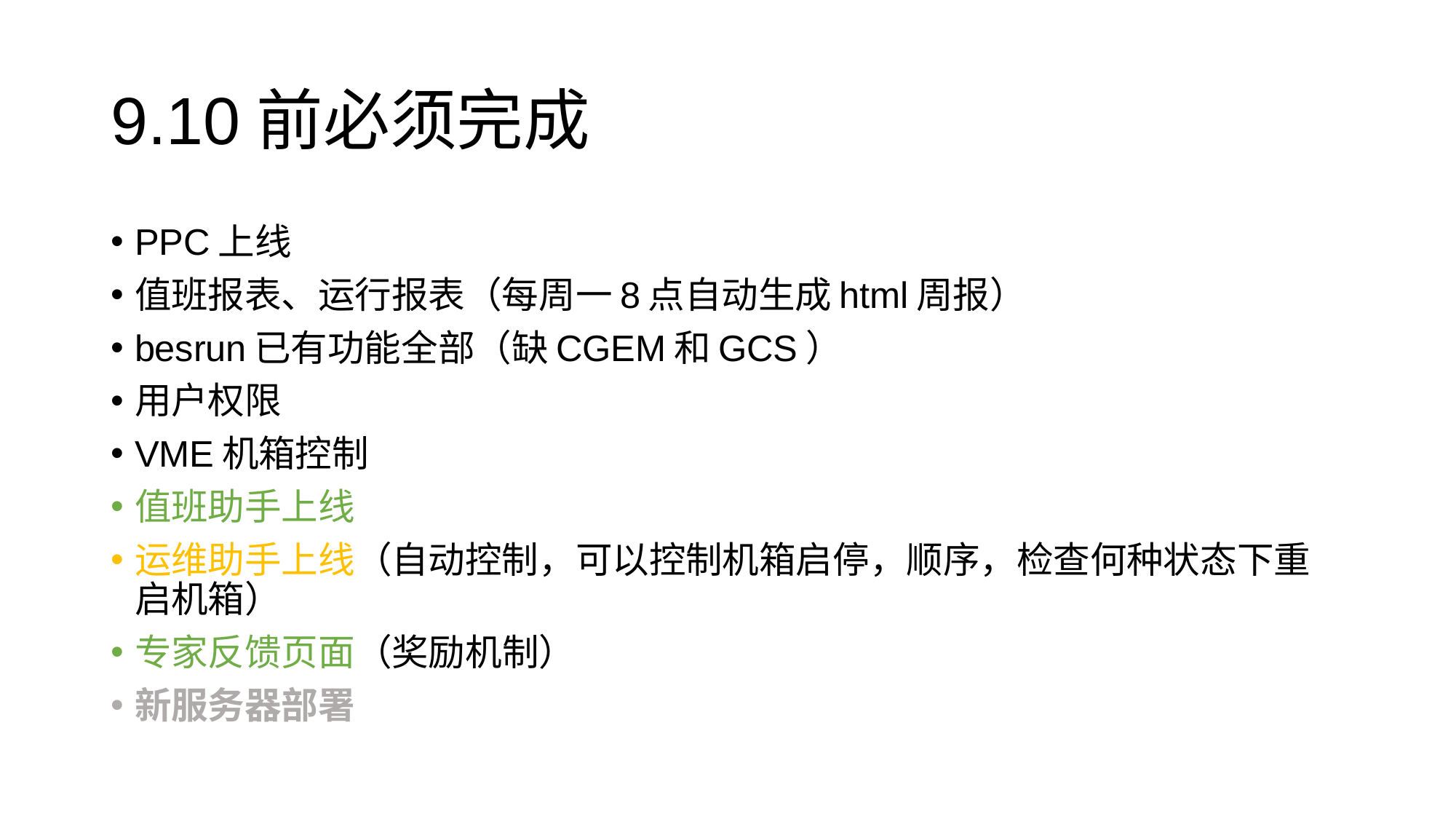

# 9.10前必须完成
PPC上线
值班报表、运行报表（每周一8点自动生成html周报）
besrun已有功能全部（缺CGEM和GCS）
用户权限
VME机箱控制
值班助手上线
运维助手上线（自动控制，可以控制机箱启停，顺序，检查何种状态下重启机箱）
专家反馈页面（奖励机制）
新服务器部署